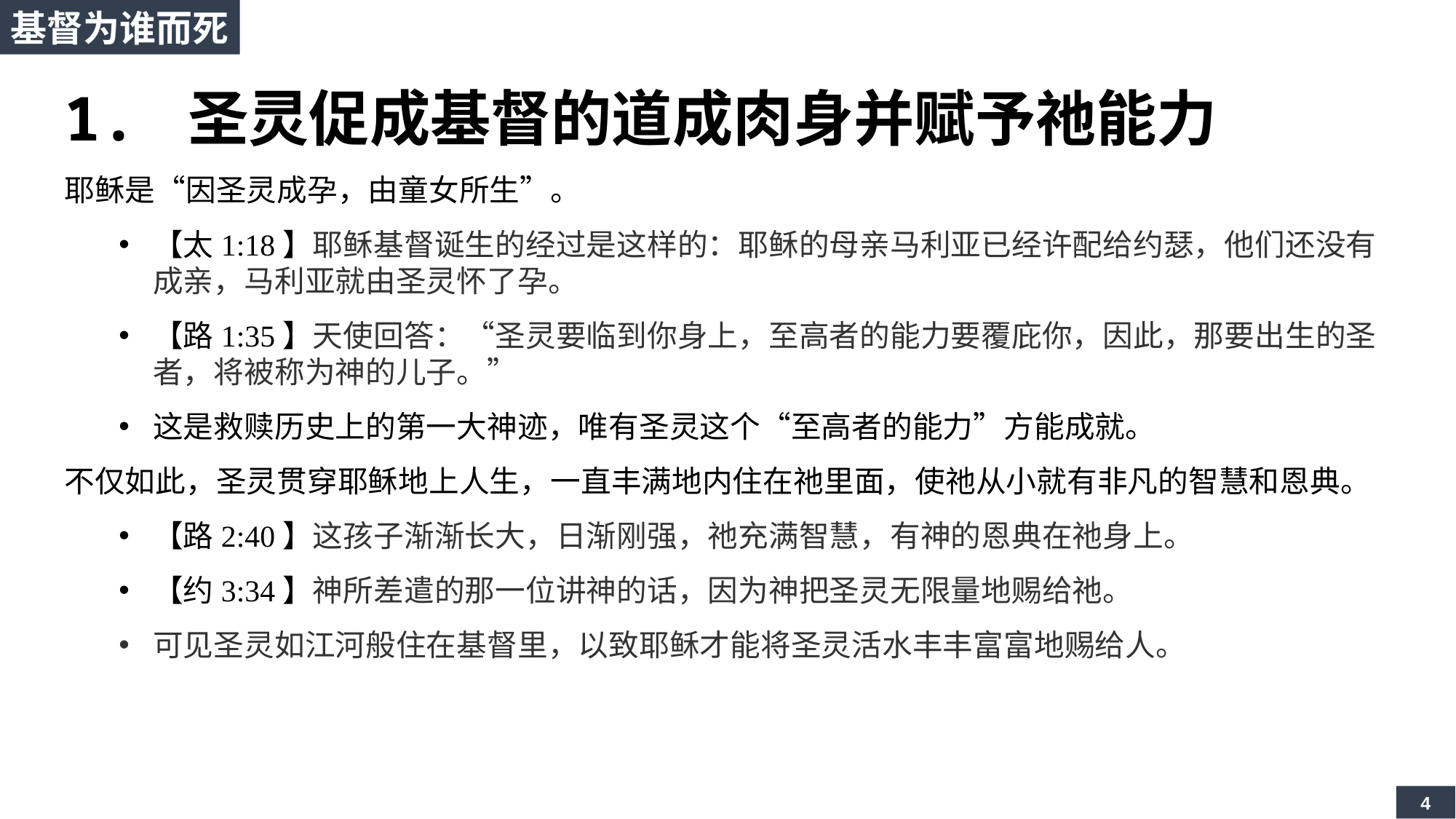

基督为谁而死
1. 圣灵促成基督的道成肉身并赋予祂能力
耶稣是“因圣灵成孕，由童女所生”。
【太1:18】耶稣基督诞生的经过是这样的：耶稣的母亲马利亚已经许配给约瑟，他们还没有成亲，马利亚就由圣灵怀了孕。
【路1:35】天使回答：“圣灵要临到你身上，至高者的能力要覆庇你，因此，那要出生的圣者，将被称为神的儿子。”
这是救赎历史上的第一大神迹，唯有圣灵这个“至高者的能力”方能成就。
不仅如此，圣灵贯穿耶稣地上人生，一直丰满地内住在祂里面，使祂从小就有非凡的智慧和恩典。
【路2:40】这孩子渐渐长大，日渐刚强，祂充满智慧，有神的恩典在祂身上。
【约3:34】神所差遣的那一位讲神的话，因为神把圣灵无限量地赐给祂。
可见圣灵如江河般住在基督里，以致耶稣才能将圣灵活水丰丰富富地赐给人。
4